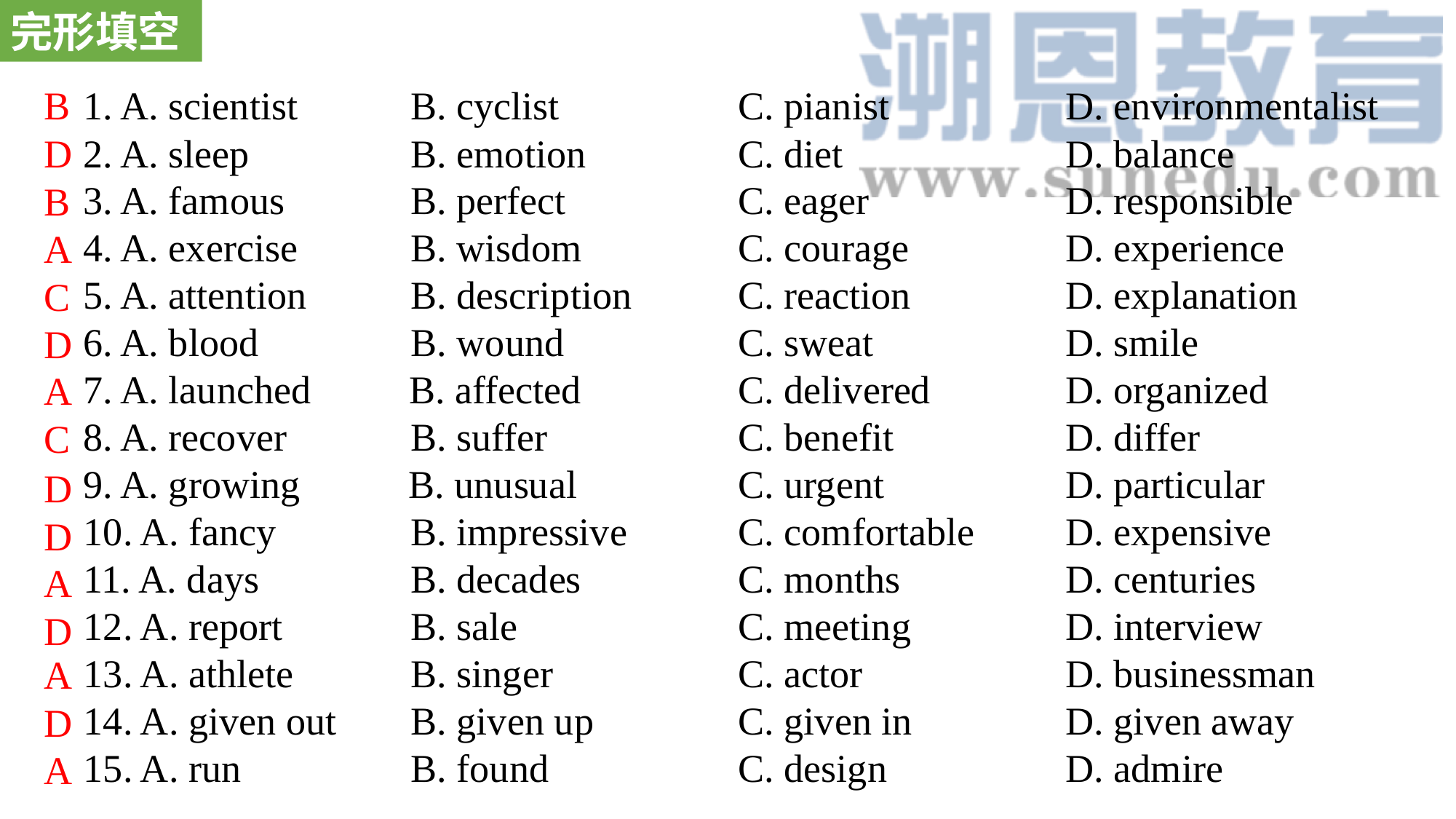

完形填空
B
1. A. scientist    	B. cyclist            	C. pianist             	D. environmentalist
2. A. sleep          	B. emotion              	C. diet            	D. balance
3. A. famous           	B. perfect            	C. eager                 	D. responsible
4. A. exercise         	B. wisdom     	C. courage             	D. experience
5. A. attention          	B. description   	C. reaction               	D. explanation
6. A. blood          	B. wound            	C. sweat                   	D. smile
7. A. launched          B. affected         	C. delivered   	D. organized
8. A. recover           	B. suffer            	C. benefit           	D. differ
9. A. growing           B. unusual        	C. urgent               	D. particular
10. A. fancy           	B. impressive        	C. comfortable        	D. expensive
11. A. days       	B. decades   		C. months      	D. centuries
12. A. report           	B. sale           		C. meeting         	D. interview
13. A. athlete           	B. singer            	C. actor                 	D. businessman
14. A. given out	B. given up		C. given in		D. given away
15. A. run         	B. found       		C. design     		D. admire
D
B
A
C
D
A
C
D
D
A
D
A
D
A